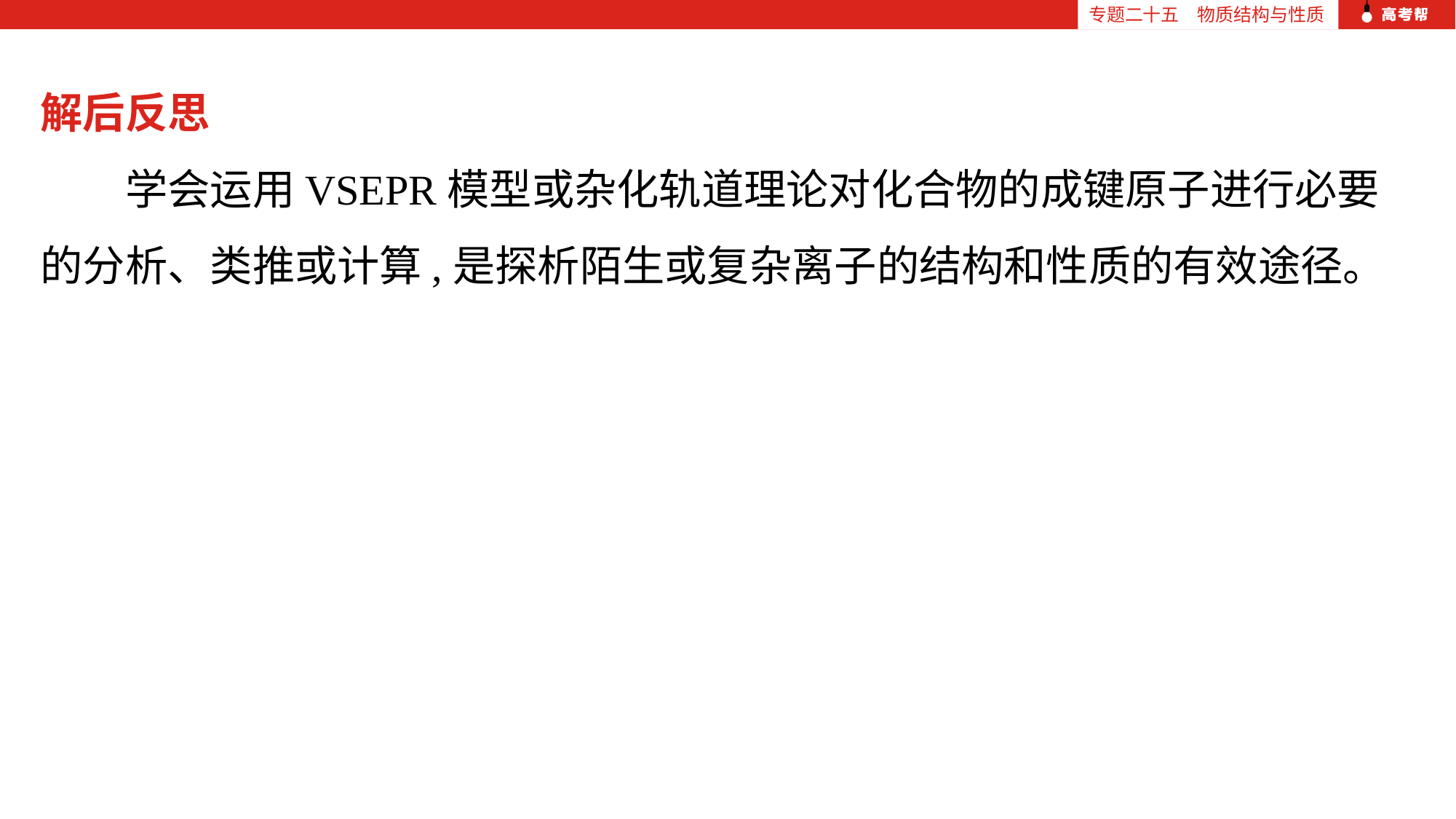

专题二十五　物质结构与性质
解后反思
　　学会运用VSEPR模型或杂化轨道理论对化合物的成键原子进行必要的分析、类推或计算,是探析陌生或复杂离子的结构和性质的有效途径。